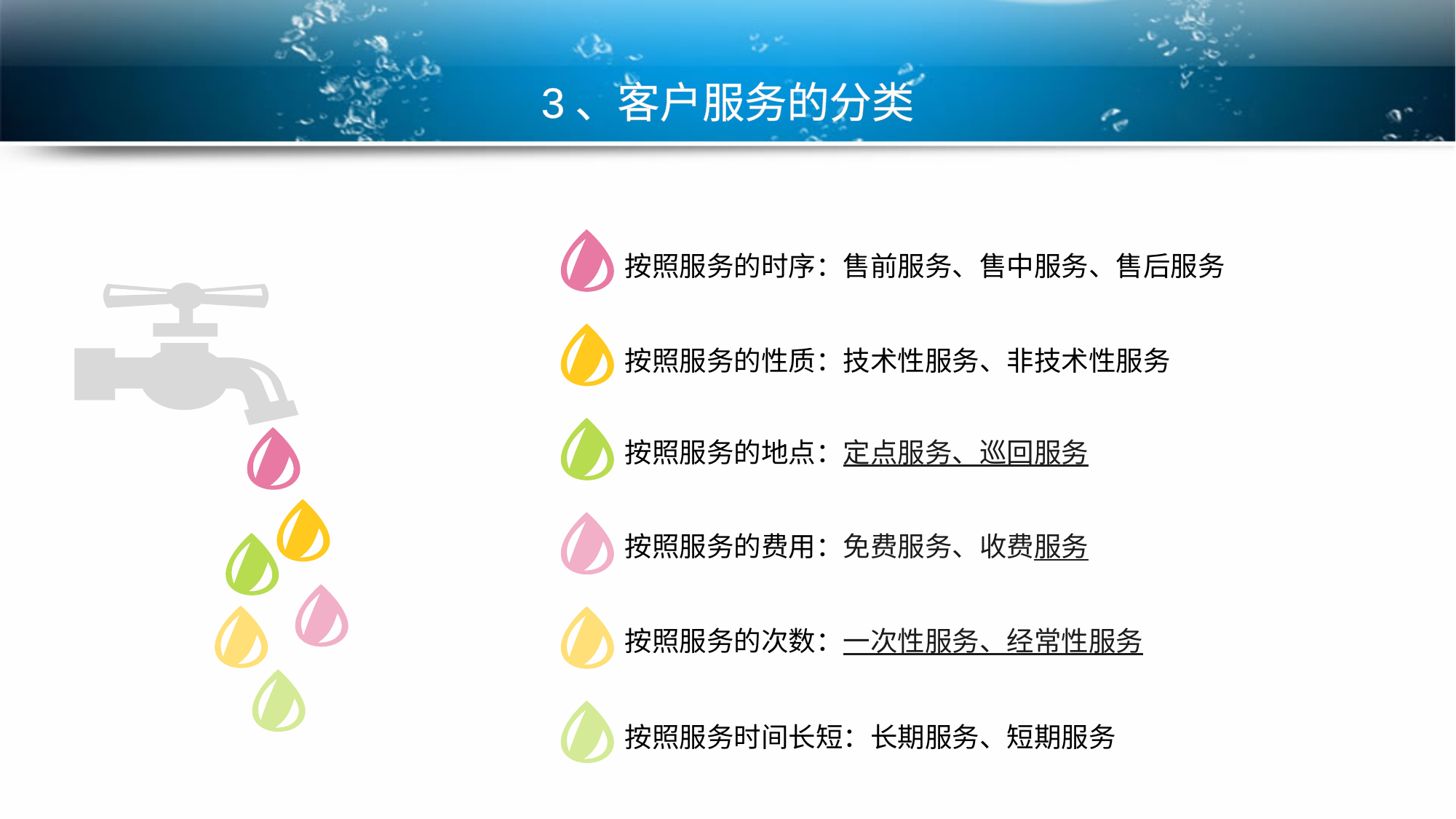

3、客户服务的分类

按照服务的时序：售前服务、售中服务、售后服务

按照服务的性质：技术性服务、非技术性服务

按照服务的地点：定点服务、巡回服务

按照服务的费用：免费服务、收费服务

按照服务的次数：一次性服务、经常性服务

按照服务时间长短：长期服务、短期服务